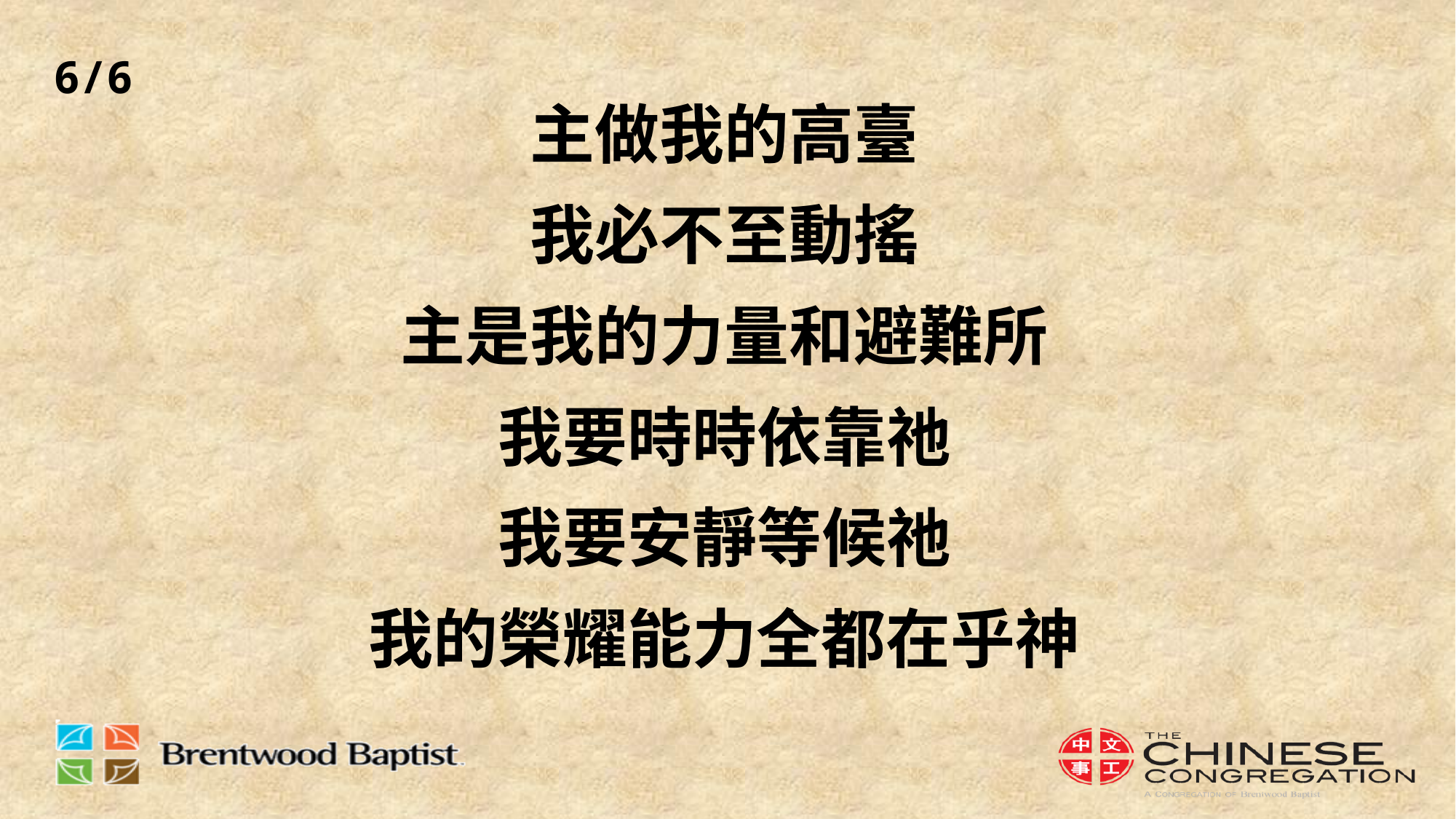

6/6
# 主做我的高臺 我必不至動搖 主是我的力量和避難所 我要時時依靠祂 我要安靜等候祂 我的榮耀能力全都在乎神